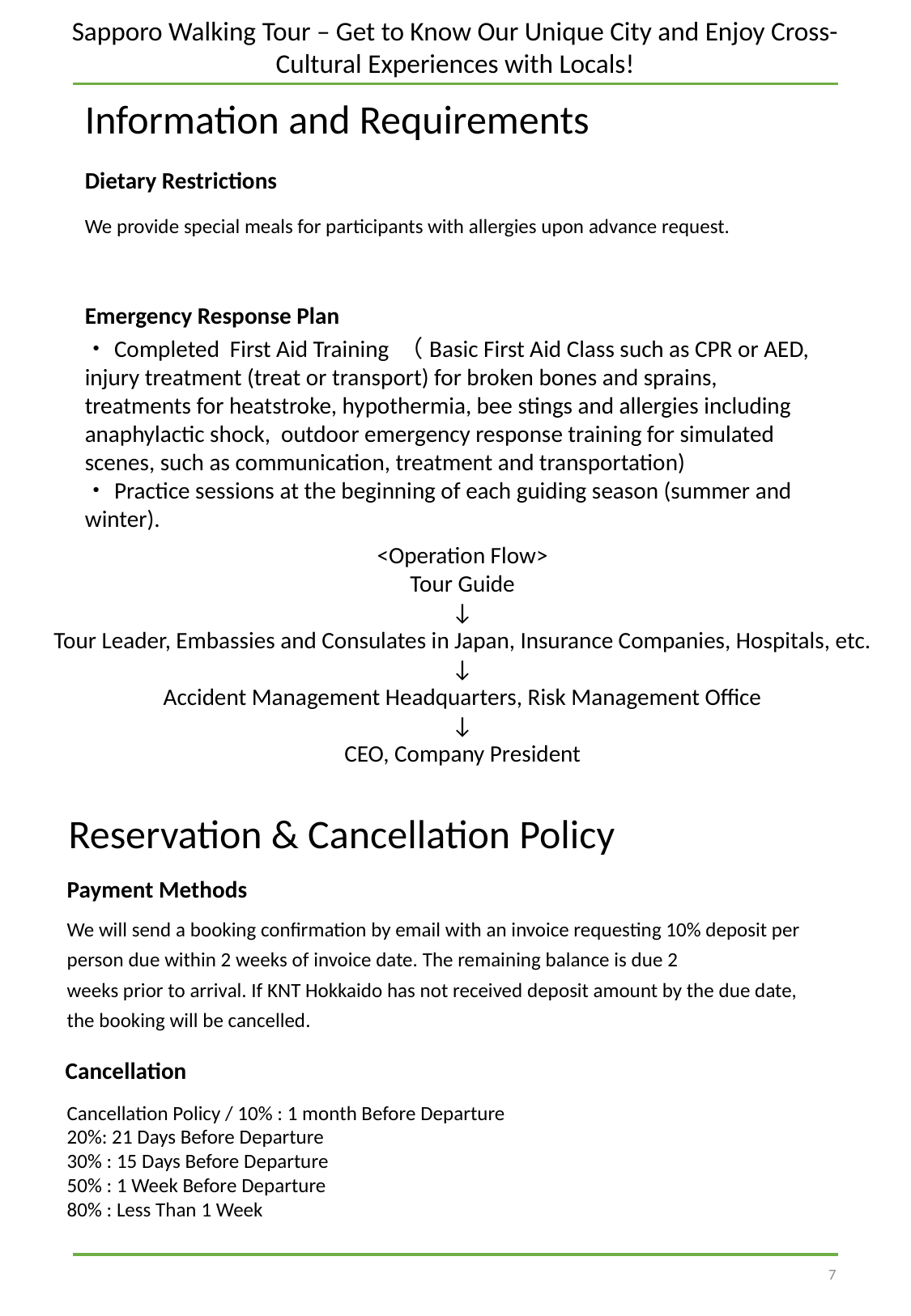

Sapporo Walking Tour – Get to Know Our Unique City and Enjoy Cross-Cultural Experiences with Locals!

Information and Requirements
Dietary Restrictions
We provide special meals for participants with allergies upon advance request.
食事に関する情報、アレルギー、ベジタリアンへの対応など
Emergency Response Plan
・Completed  First Aid Training （Basic First Aid Class such as CPR or AED, injury treatment (treat or transport) for broken bones and sprains, treatments for heatstroke, hypothermia, bee stings and allergies including anaphylactic shock,  outdoor emergency response training for simulated scenes, such as communication, treatment and transportation)
・Practice sessions at the beginning of each guiding season (summer and winter).
緊急事態への対応など
社の体制、緊急対応計画書の有無、実践経験等を記載
その他の付加情報があれば記載
例えば、サイクリングや登山であれば、高低差が分かるような、Route PlannerによるElevation図を添付してルートを理解しやすく説明する等もおすすめです。
<Operation Flow>
Tour Guide
↓
Tour Leader, Embassies and Consulates in Japan, Insurance Companies, Hospitals, etc.
↓
Accident Management Headquarters, Risk Management Office
↓
CEO, Company President
Reservation & Cancellation Policy
Payment Methods
We will send a booking confirmation by email with an invoice requesting 10% deposit per person due within 2 weeks of invoice date. The remaining balance is due 2
weeks prior to arrival. If KNT Hokkaido has not received deposit amount by the due date,
the booking will be cancelled.
Cancellation
Cancellation Policy / 10% : 1 month Before Departure
20%: 21 Days Before Departure
30% : 15 Days Before Departure
50% : 1 Week Before Departure
80% : Less Than 1 Week